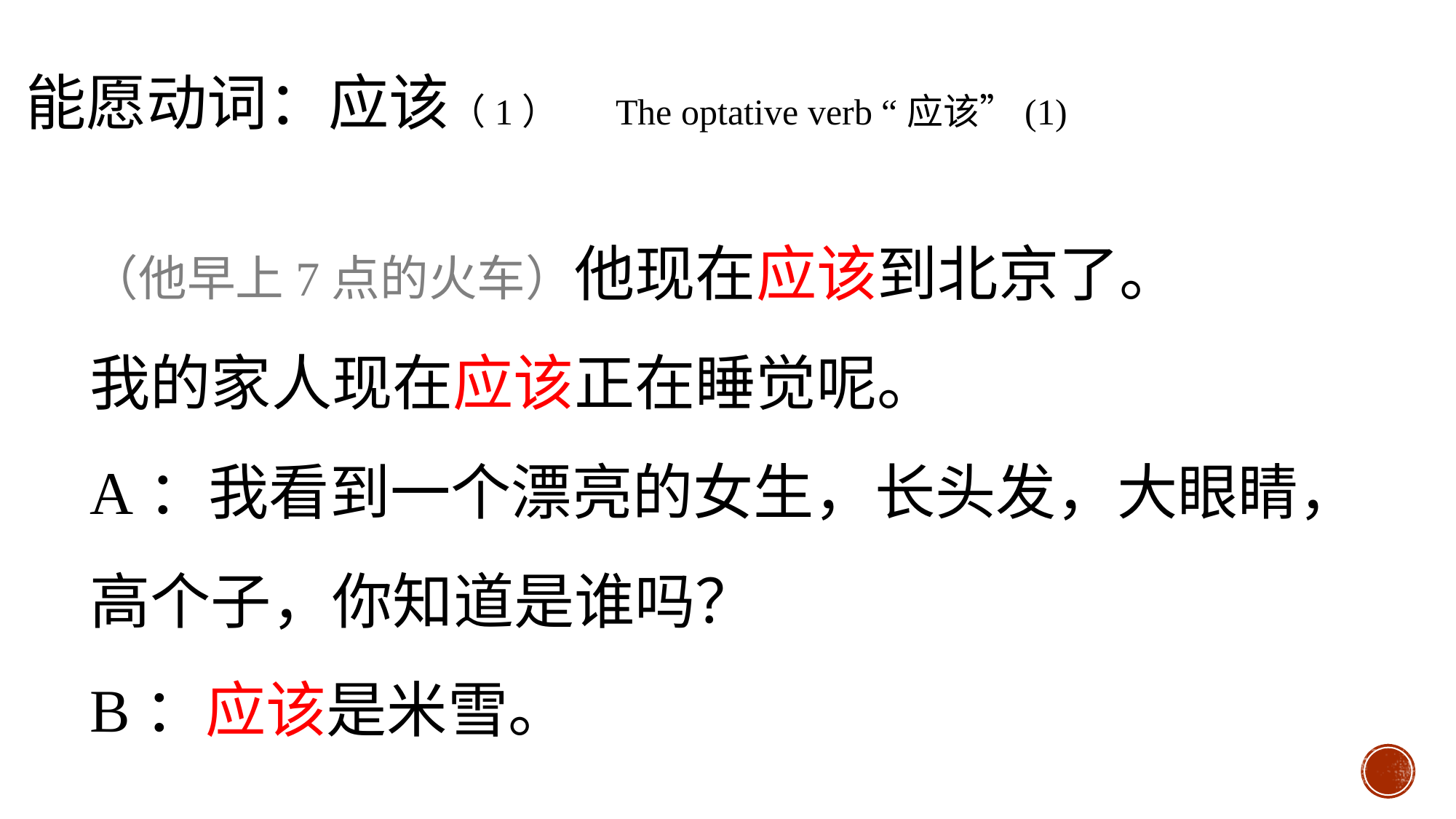

能愿动词：应该（1）      The optative verb “应该”(1)
（他早上7点的火车）他现在应该到北京了。
我的家人现在应该正在睡觉呢。
A：我看到一个漂亮的女生，长头发，大眼睛，高个子，你知道是谁吗？
B：应该是米雪。